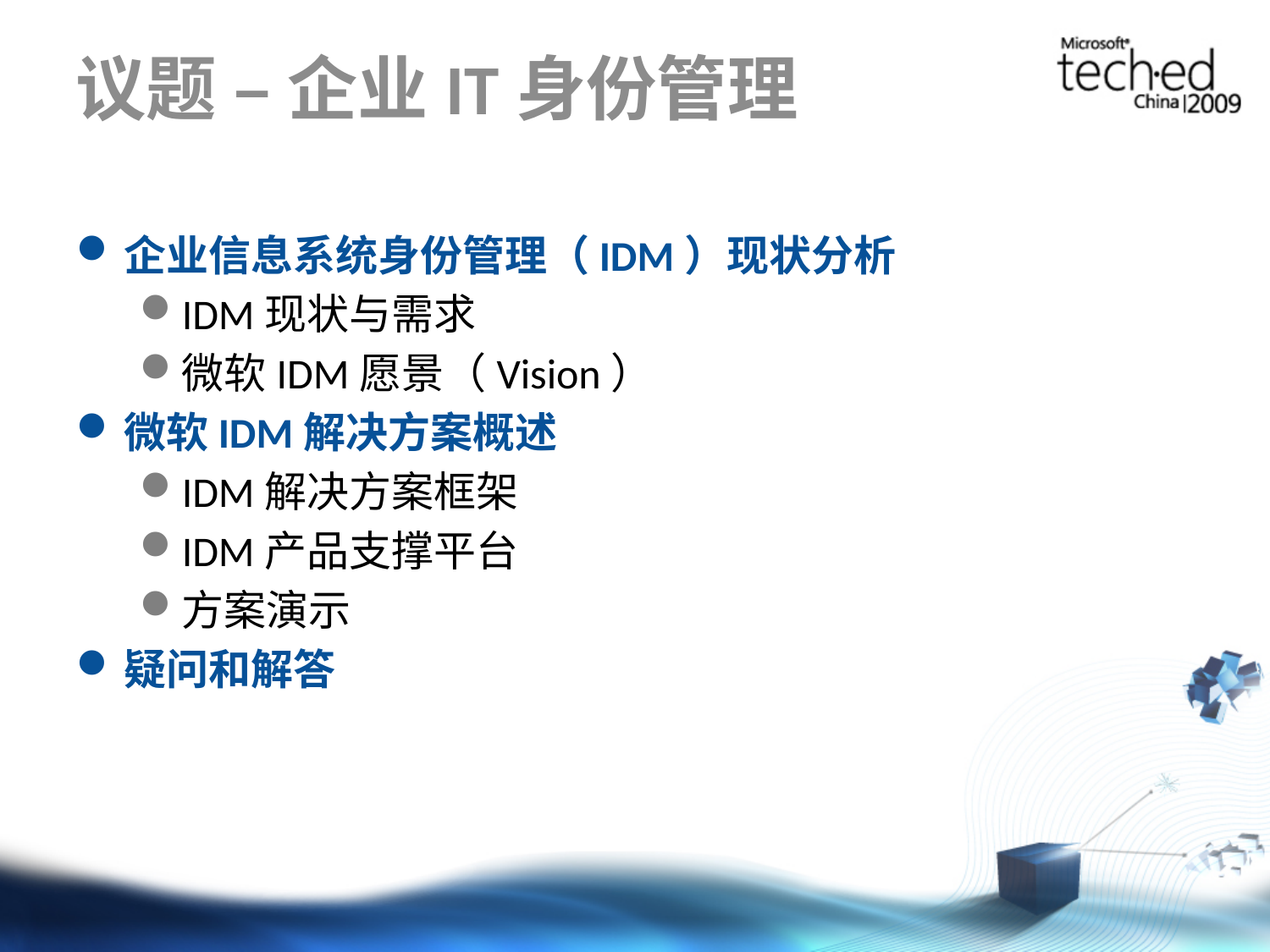

# 议题 – 企业IT身份管理
企业信息系统身份管理（IDM）现状分析
IDM现状与需求
微软IDM愿景（Vision）
微软IDM解决方案概述
IDM解决方案框架
IDM产品支撑平台
方案演示
疑问和解答